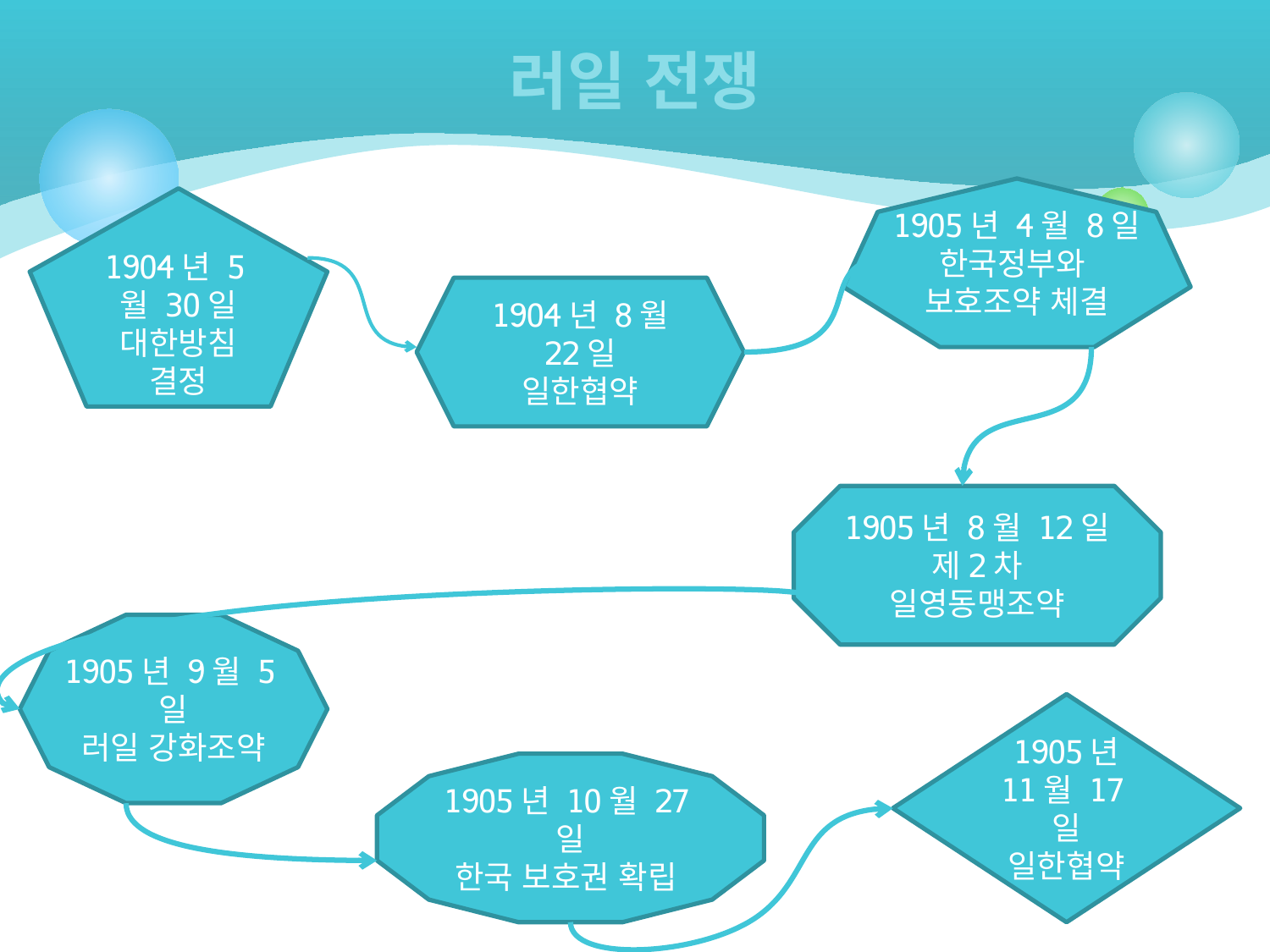

# 러일 전쟁
1905년 4월 8일
한국정부와
보호조약 체결
1904년 5월 30일
대한방침 결정
1904년 8월 22일
일한협약
1905년 8월 12일
제2차
일영동맹조약
1905년 9월 5일
러일 강화조약
1905년 11월 17일
일한협약
1905년 10월 27일
한국 보호권 확립